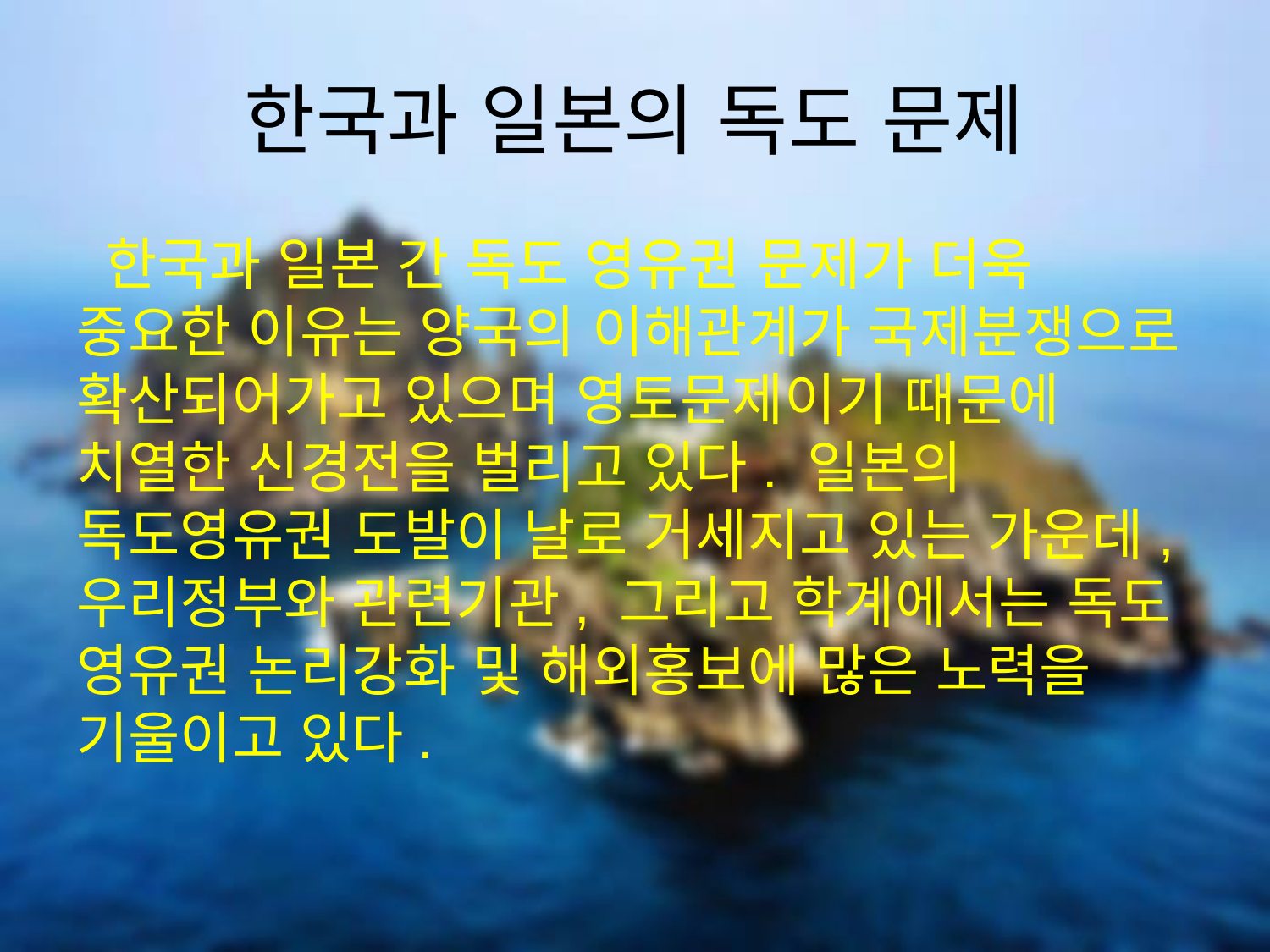

# 한국과 일본의 독도 문제
 한국과 일본 간 독도 영유권 문제가 더욱 중요한 이유는 양국의 이해관계가 국제분쟁으로 확산되어가고 있으며 영토문제이기 때문에 치열한 신경전을 벌리고 있다. 일본의 독도영유권 도발이 날로 거세지고 있는 가운데, 우리정부와 관련기관, 그리고 학계에서는 독도 영유권 논리강화 및 해외홍보에 많은 노력을 기울이고 있다.